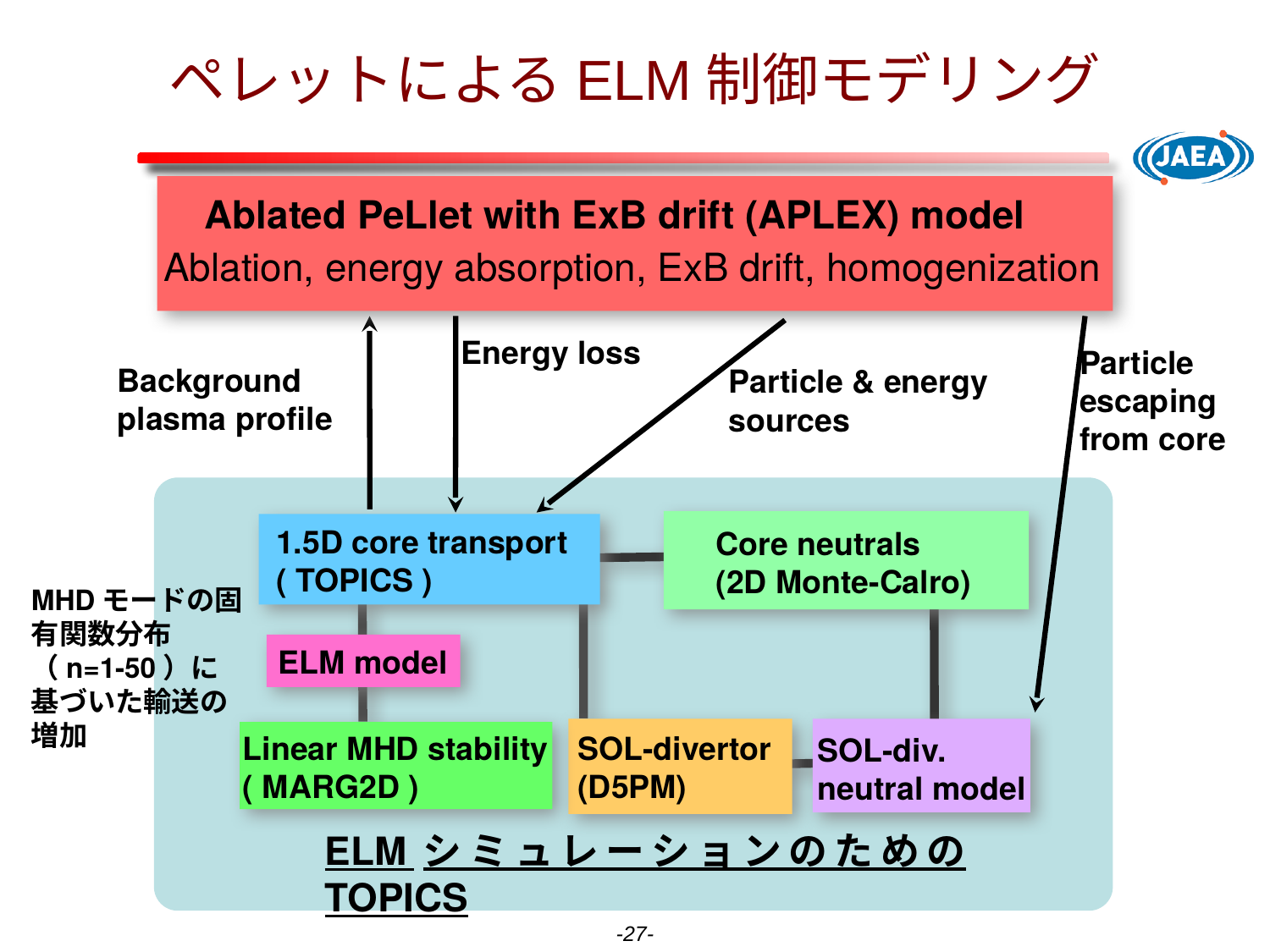

# ペレットによるELM制御モデリング

Ablated PeLlet with ExB drift (APLEX) model
Ablation, energy absorption, ExB drift, homogenization

Energy loss
Particle
escaping
from core
Background
plasma profile
Particle & energy sources

1.5D core transport
( TOPICS )
Core neutrals
(2D Monte-Calro)

MHDモードの固有関数分布（n=1-50）に基づいた輸送の増加

ELM model

Linear MHD stability
( MARG2D )

SOL-divertor
(D5PM)
SOL-div.
neutral model

ELMシミュレーションのためのTOPICS